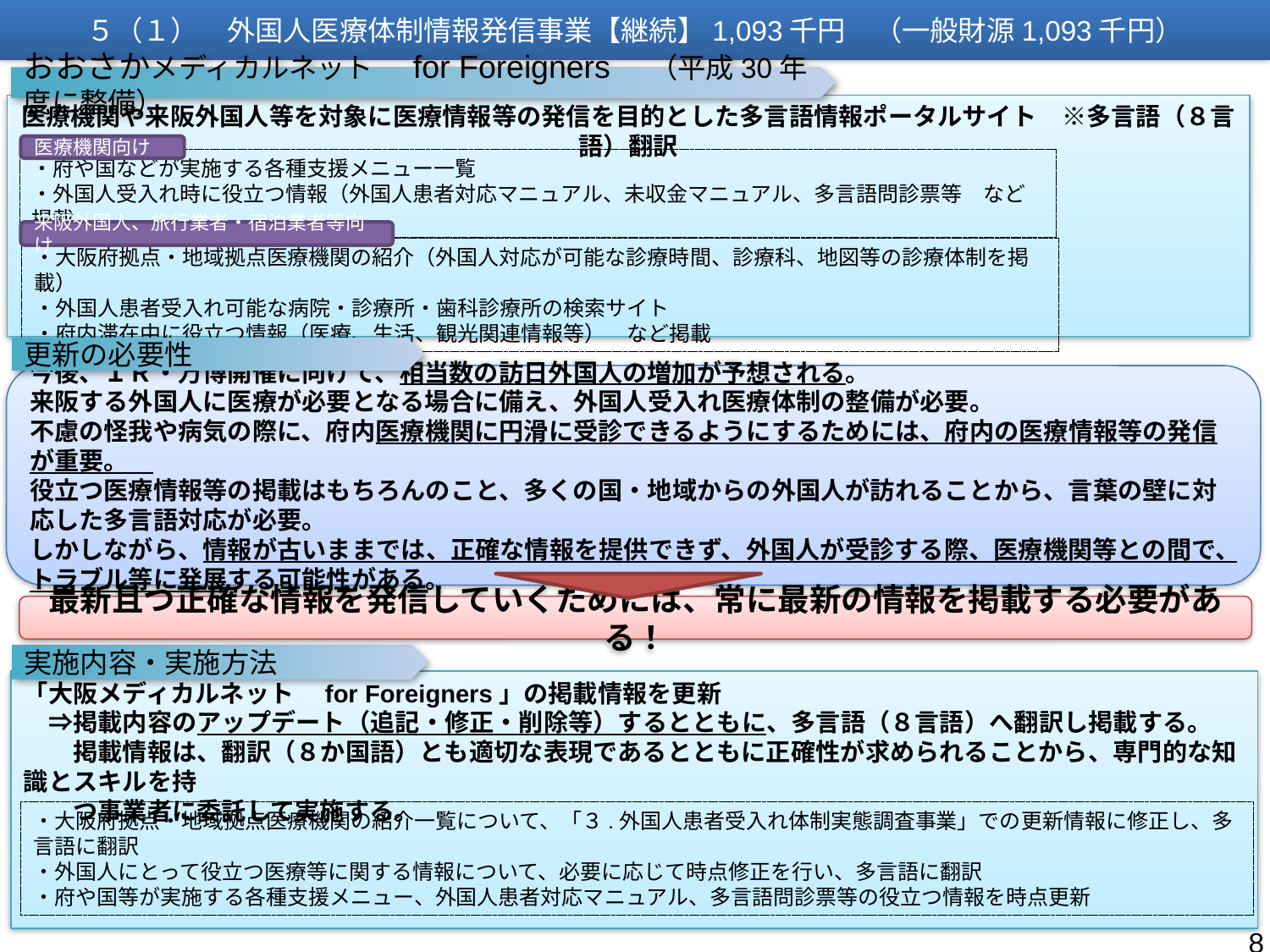

５（１）　外国人医療体制情報発信事業【継続】1,093千円　（一般財源1,093千円）
おおさかメディカルネット　for Foreigners　（平成30年度に整備）
医療機関や来阪外国人等を対象に医療情報等の発信を目的とした多言語情報ポータルサイト　※多言語（８言語）翻訳

医療機関向け
・府や国などが実施する各種支援メニュー一覧
・外国人受入れ時に役立つ情報（外国人患者対応マニュアル、未収金マニュアル、多言語問診票等　など掲載
来阪外国人、旅行業者・宿泊業者等向け
・大阪府拠点・地域拠点医療機関の紹介（外国人対応が可能な診療時間、診療科、地図等の診療体制を掲載）
・外国人患者受入れ可能な病院・診療所・歯科診療所の検索サイト
・府内滞在中に役立つ情報（医療、生活、観光関連情報等）　など掲載

更新の必要性
今後、ＩＲ・万博開催に向けて、相当数の訪日外国人の増加が予想される。
来阪する外国人に医療が必要となる場合に備え、外国人受入れ医療体制の整備が必要。
不慮の怪我や病気の際に、府内医療機関に円滑に受診できるようにするためには、府内の医療情報等の発信が重要。
役立つ医療情報等の掲載はもちろんのこと、多くの国・地域からの外国人が訪れることから、言葉の壁に対応した多言語対応が必要。
しかしながら、情報が古いままでは、正確な情報を提供できず、外国人が受診する際、医療機関等との間で、トラブル等に発展する可能性がある。

最新且つ正確な情報を発信していくためには、常に最新の情報を掲載する必要がある！
実施内容・実施方法
「大阪メディカルネット　for Foreigners」の掲載情報を更新
　⇒掲載内容のアップデート（追記・修正・削除等）するとともに、多言語（８言語）へ翻訳し掲載する。
　　掲載情報は、翻訳（８か国語）とも適切な表現であるとともに正確性が求められることから、専門的な知識とスキルを持
　　つ事業者に委託して実施する。
・大阪府拠点・地域拠点医療機関の紹介一覧について、「３.外国人患者受入れ体制実態調査事業」での更新情報に修正し、多言語に翻訳
・外国人にとって役立つ医療等に関する情報について、必要に応じて時点修正を行い、多言語に翻訳
・府や国等が実施する各種支援メニュー、外国人患者対応マニュアル、多言語問診票等の役立つ情報を時点更新
8